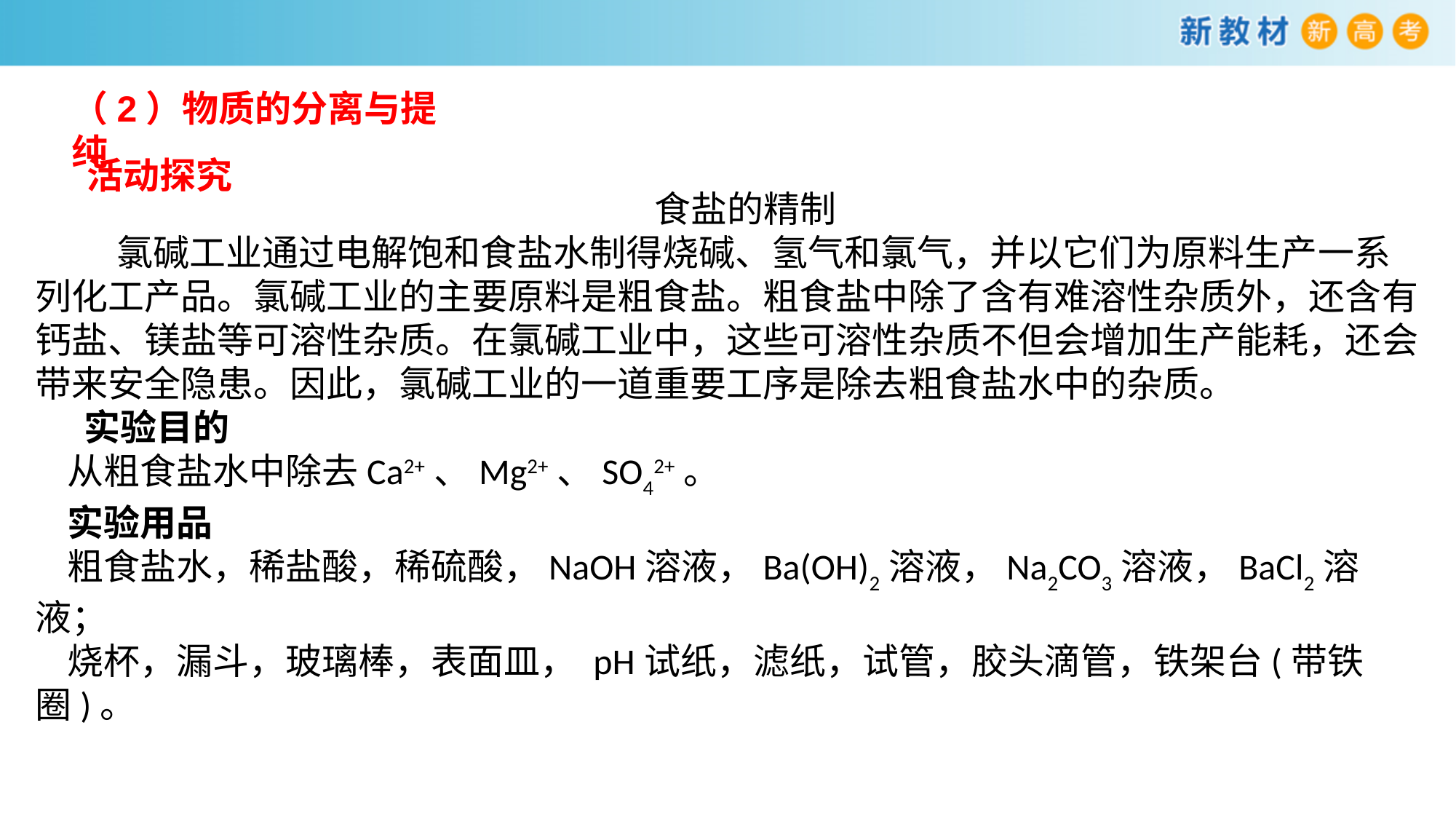

（2）物质的分离与提纯
活动探究
食盐的精制
     氯碱工业通过电解饱和食盐水制得烧碱、氢气和氯气，并以它们为原料生产一系列化工产品。氯碱工业的主要原料是粗食盐。粗食盐中除了含有难溶性杂质外，还含有钙盐、镁盐等可溶性杂质。在氯碱工业中，这些可溶性杂质不但会增加生产能耗，还会带来安全隐患。因此，氯碱工业的一道重要工序是除去粗食盐水中的杂质。
 实验目的
从粗食盐水中除去Ca2+、Mg2+、SO42+。
实验用品
粗食盐水，稀盐酸，稀硫酸，NaOH溶液，Ba(OH)2溶液，Na2CO3溶液，BaCl2溶液；
烧杯，漏斗，玻璃棒，表面皿， pH试纸，滤纸，试管，胶头滴管，铁架台(带铁圈)。